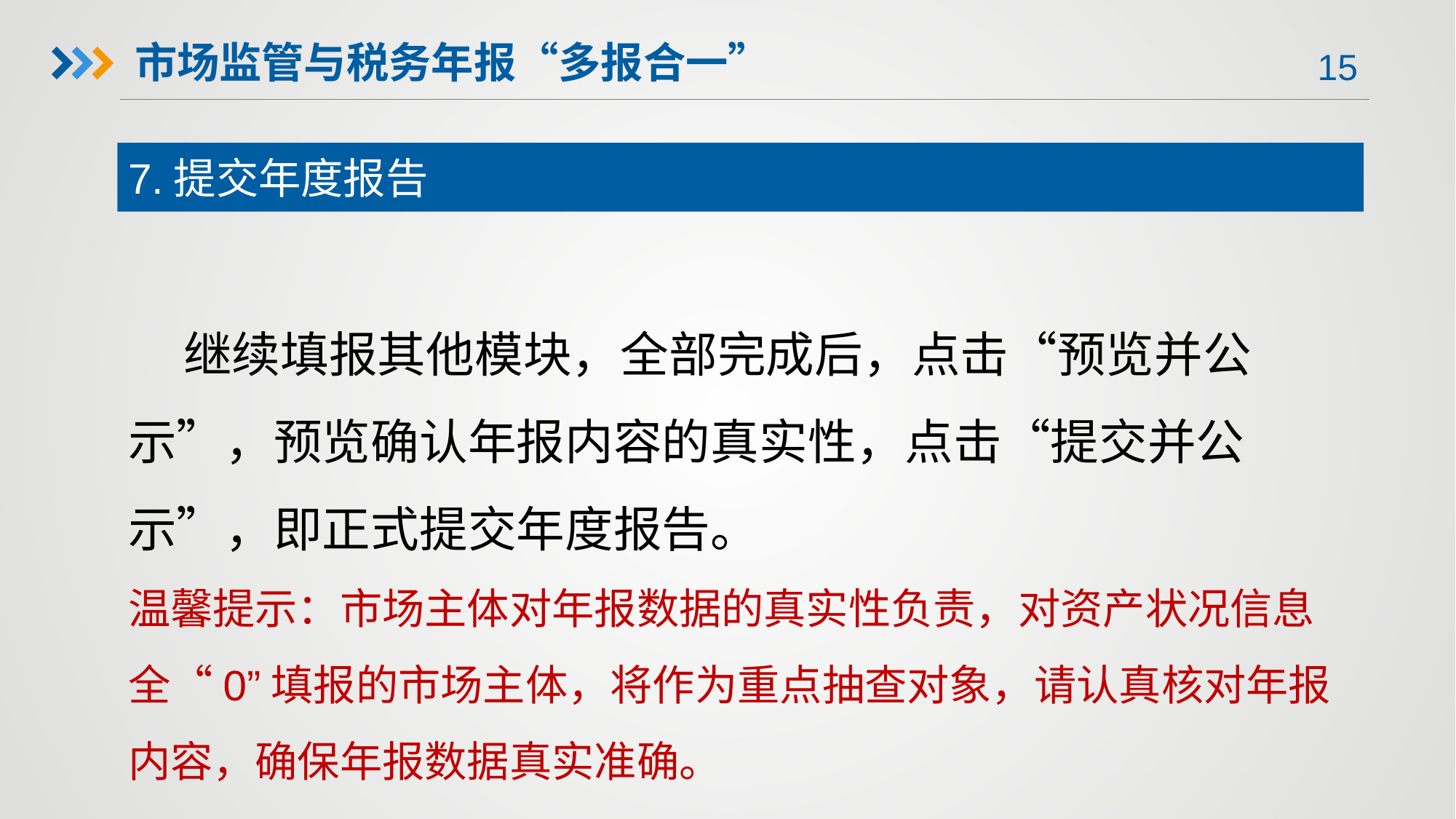

市场监管与税务年报“多报合一”
7.提交年度报告
    继续填报其他模块，全部完成后，点击“预览并公示”，预览确认年报内容的真实性，点击“提交并公示”，即正式提交年度报告。
温馨提示：市场主体对年报数据的真实性负责，对资产状况信息全“0”填报的市场主体，将作为重点抽查对象，请认真核对年报内容，确保年报数据真实准确。